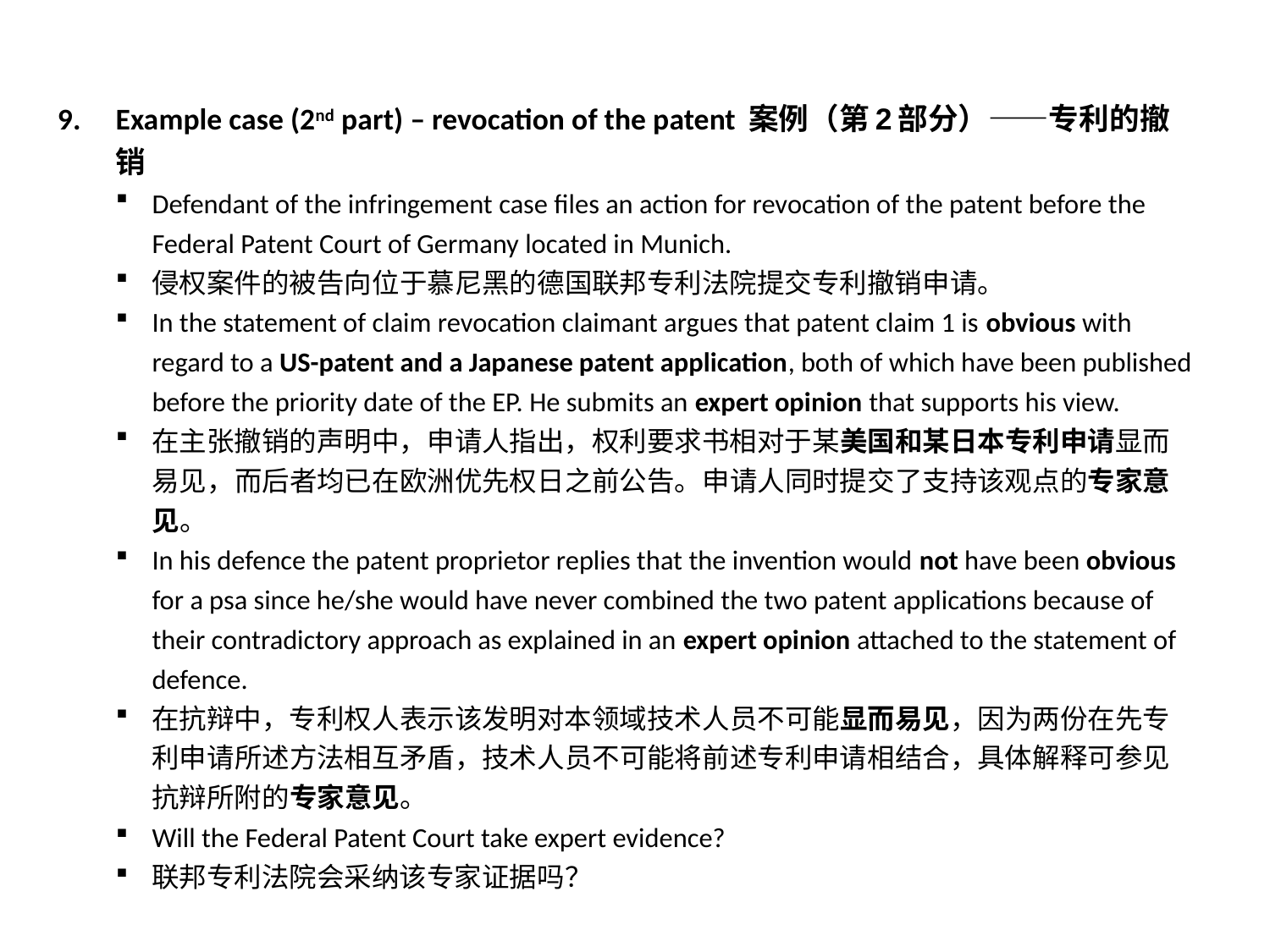

Example case (2nd part) – revocation of the patent 案例（第2部分）——专利的撤销
Defendant of the infringement case files an action for revocation of the patent before the Federal Patent Court of Germany located in Munich.
侵权案件的被告向位于慕尼黑的德国联邦专利法院提交专利撤销申请。
In the statement of claim revocation claimant argues that patent claim 1 is obvious with regard to a US-patent and a Japanese patent application, both of which have been published before the priority date of the EP. He submits an expert opinion that supports his view.
在主张撤销的声明中，申请人指出，权利要求书相对于某美国和某日本专利申请显而易见，而后者均已在欧洲优先权日之前公告。申请人同时提交了支持该观点的专家意见。
In his defence the patent proprietor replies that the invention would not have been obvious for a psa since he/she would have never combined the two patent applications because of their contradictory approach as explained in an expert opinion attached to the statement of defence.
在抗辩中，专利权人表示该发明对本领域技术人员不可能显而易见，因为两份在先专利申请所述方法相互矛盾，技术人员不可能将前述专利申请相结合，具体解释可参见抗辩所附的专家意见。
Will the Federal Patent Court take expert evidence?
联邦专利法院会采纳该专家证据吗？
1818